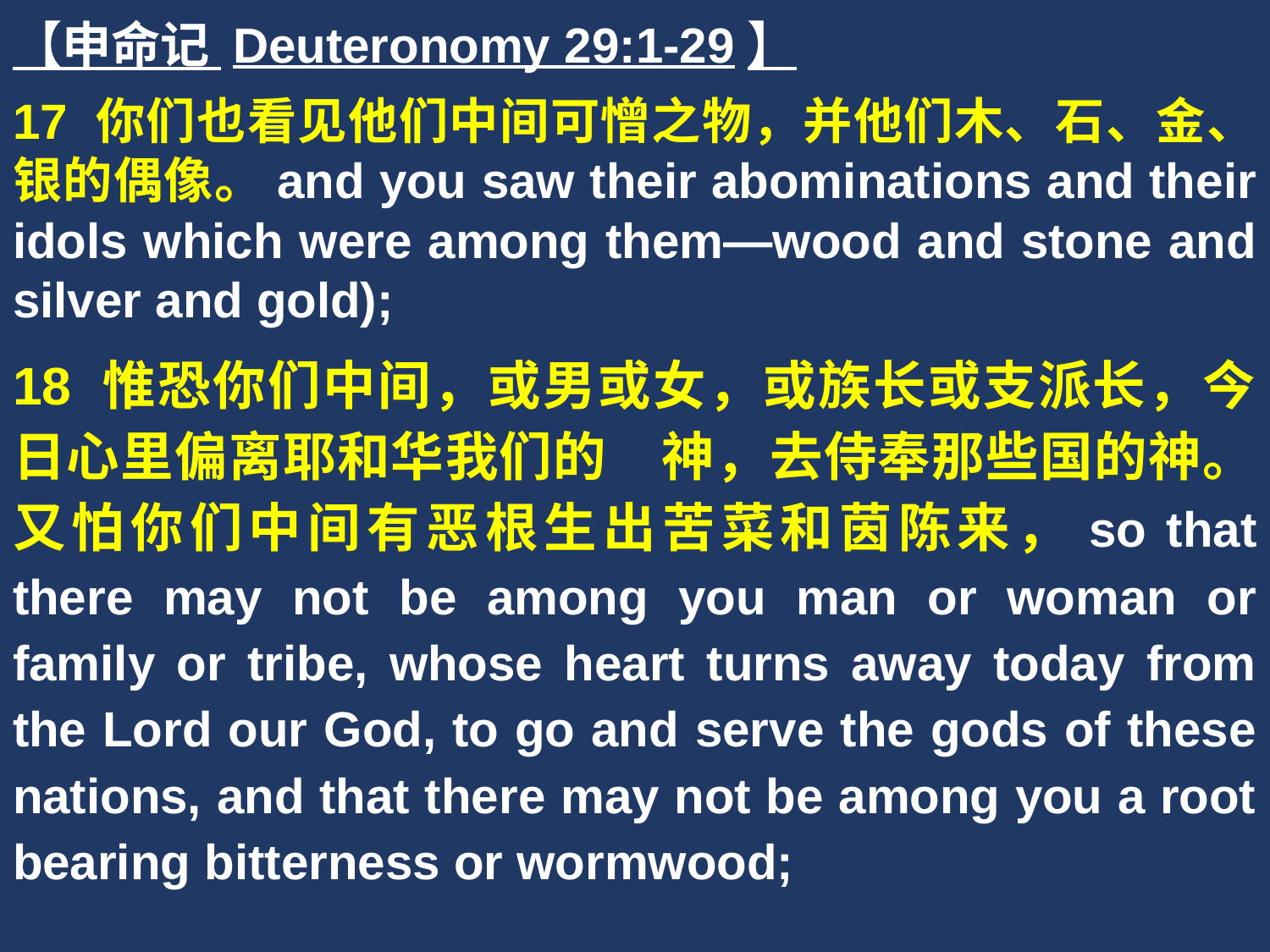

【申命记 Deuteronomy 29:1-29】
17 你们也看见他们中间可憎之物，并他们木、石、金、银的偶像。and you saw their abominations and their idols which were among them—wood and stone and silver and gold);
18 惟恐你们中间，或男或女，或族长或支派长，今日心里偏离耶和华我们的　神，去侍奉那些国的神。又怕你们中间有恶根生出苦菜和茵陈来，so that there may not be among you man or woman or family or tribe, whose heart turns away today from the Lord our God, to go and serve the gods of these nations, and that there may not be among you a root bearing bitterness or wormwood;